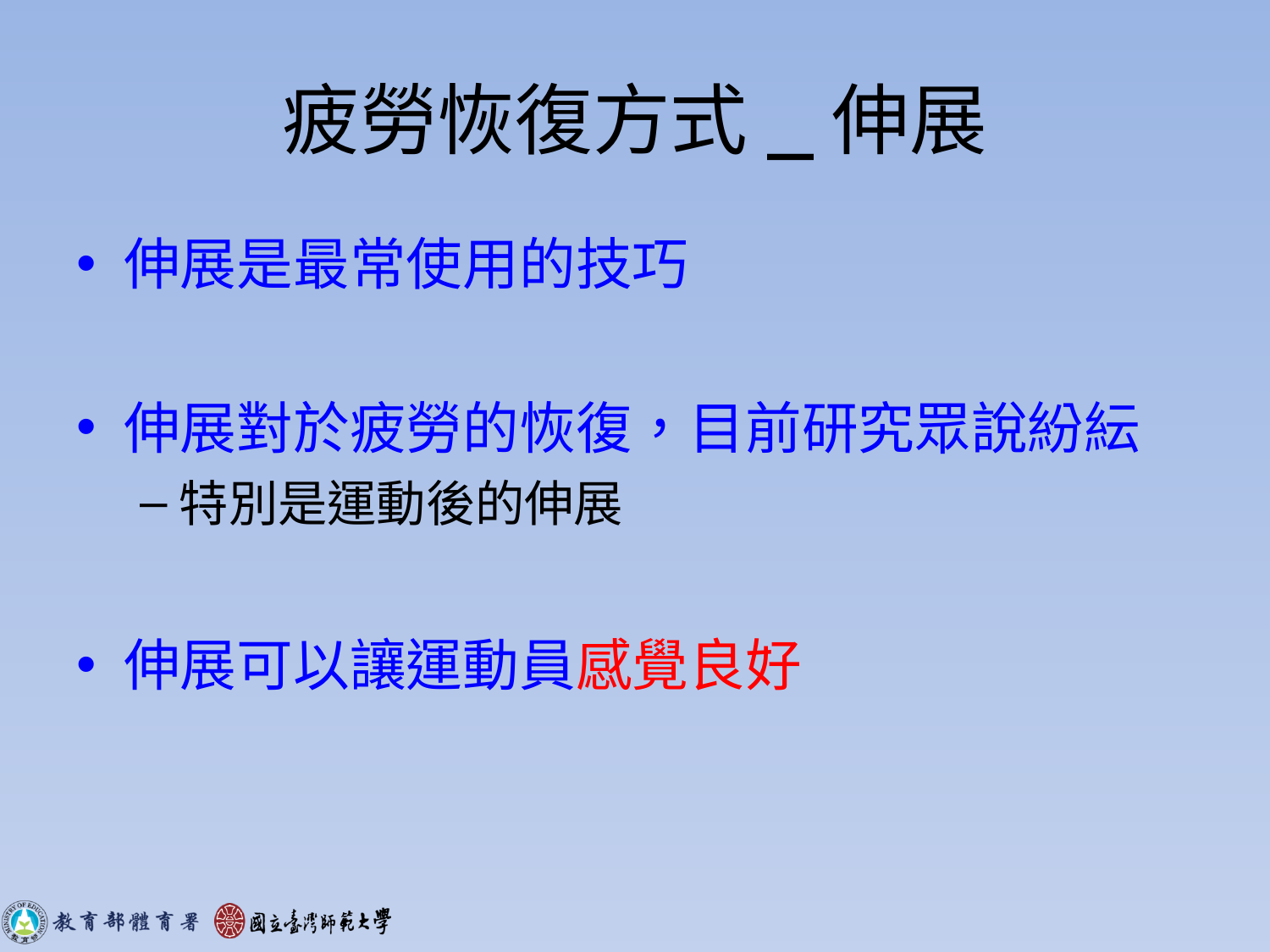

# 疲勞恢復方式_伸展
伸展是最常使用的技巧

伸展對於疲勞的恢復，目前研究眾說紛紜
特別是運動後的伸展

伸展可以讓運動員感覺良好